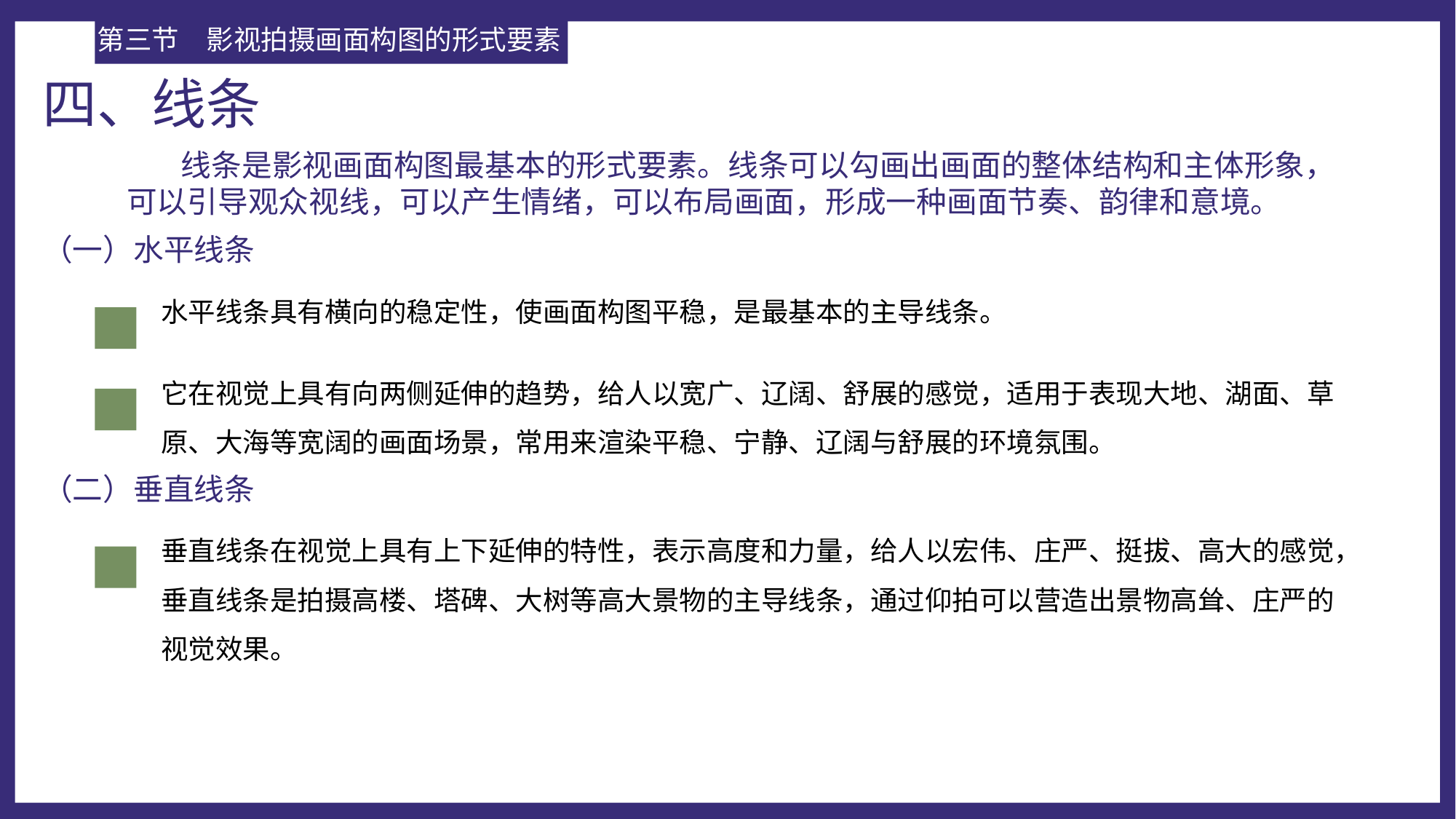

第三节	影视拍摄画面构图的形式要素
四、线条
       线条是影视画面构图最基本的形式要素。线条可以勾画出画面的整体结构和主体形象，可以引导观众视线，可以产生情绪，可以布局画面，形成一种画面节奏、韵律和意境。
（一）水平线条
水平线条具有横向的稳定性，使画面构图平稳，是最基本的主导线条。

它在视觉上具有向两侧延伸的趋势，给人以宽广、辽阔、舒展的感觉，适用于表现大地、湖面、草原、大海等宽阔的画面场景，常用来渲染平稳、宁静、辽阔与舒展的环境氛围。

（二）垂直线条
垂直线条在视觉上具有上下延伸的特性，表示高度和力量，给人以宏伟、庄严、挺拔、高大的感觉，垂直线条是拍摄高楼、塔碑、大树等高大景物的主导线条，通过仰拍可以营造出景物高耸、庄严的视觉效果。